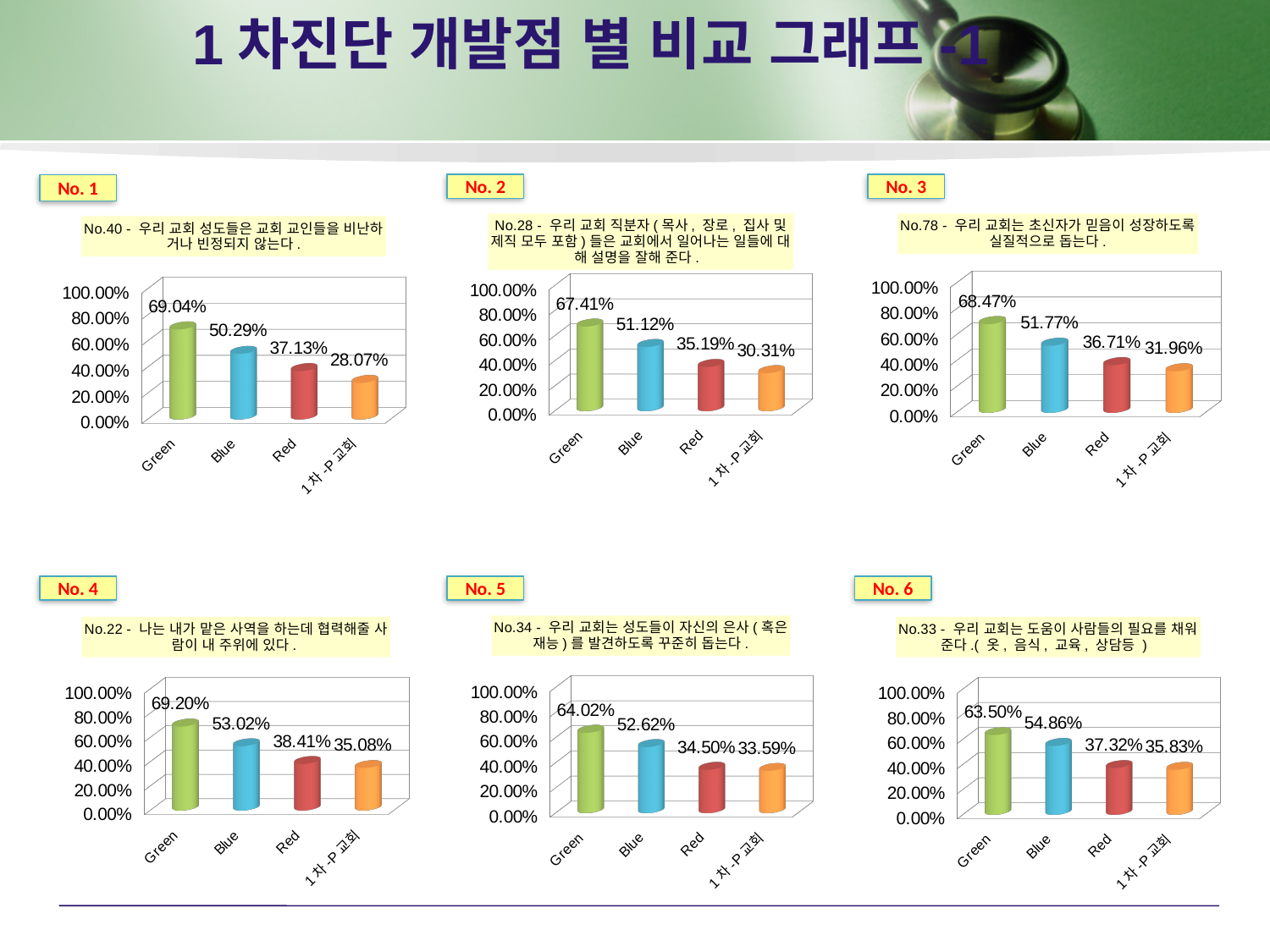

# 1차진단 개발점 별 비교 그래프-1

No. 1
No. 3

[unsupported chart]

No. 2

[unsupported chart]

[unsupported chart]

No. 4
No. 5

[unsupported chart]

[unsupported chart]

[unsupported chart]

No. 6